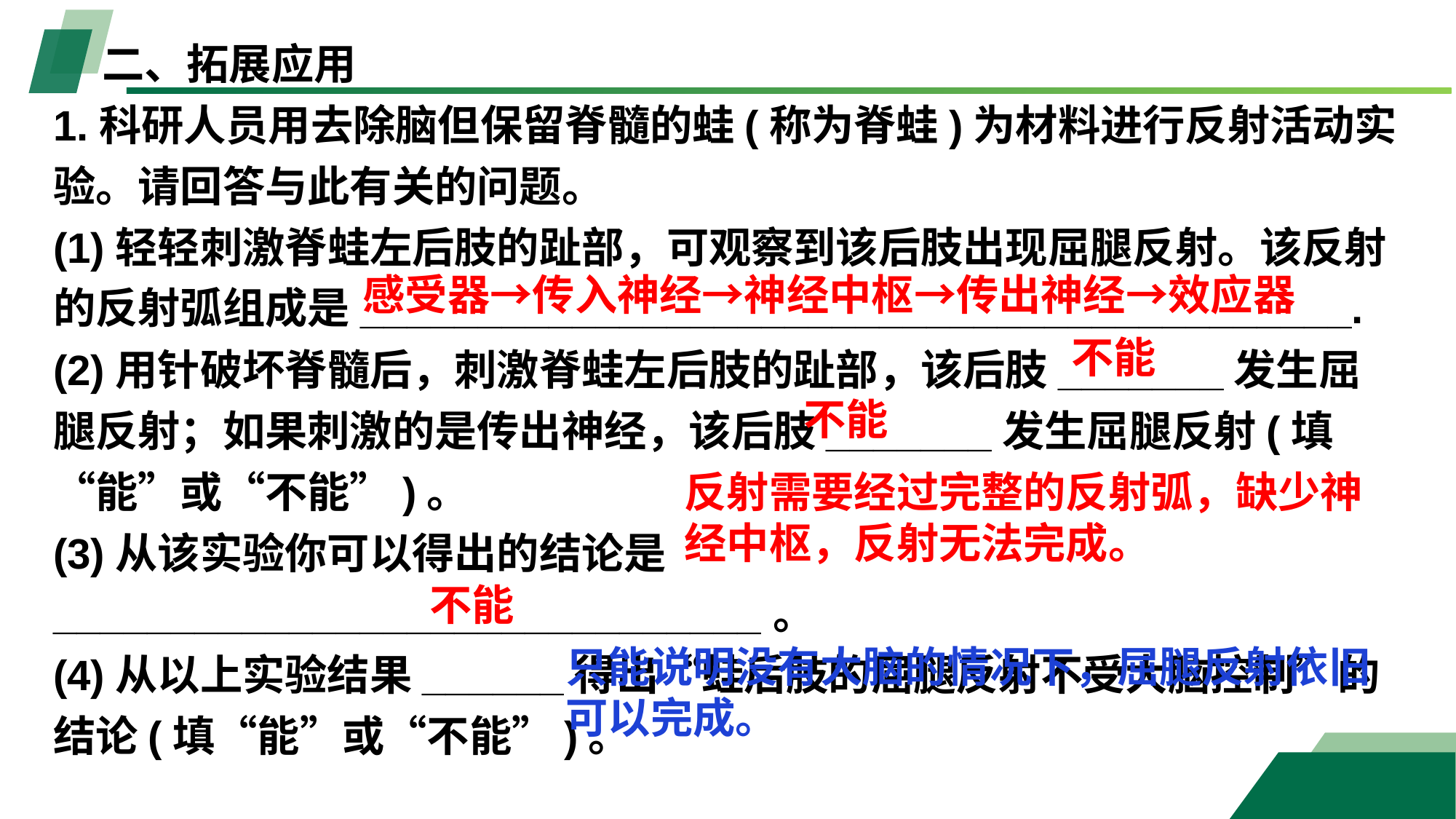

二、拓展应用
1.科研人员用去除脑但保留脊髓的蛙(称为脊蛙)为材料进行反射活动实验。请回答与此有关的问题。
(1)轻轻刺激脊蛙左后肢的趾部，可观察到该后肢出现屈腿反射。该反射的反射弧组成是__________________________________________.
(2)用针破坏脊髓后，刺激脊蛙左后肢的趾部，该后肢_______发生屈腿反射；如果刺激的是传出神经，该后肢_______发生屈腿反射(填“能”或“不能”)。
(3)从该实验你可以得出的结论是______________________________。
(4)从以上实验结果______得出“蛙后肢的屈腿反射不受大脑控制”的结论(填“能”或“不能”)。
感受器→传入神经→神经中枢→传出神经→效应器
不能
不能
反射需要经过完整的反射弧，缺少神经中枢，反射无法完成。
不能
只能说明没有大脑的情况下，屈腿反射依旧可以完成。